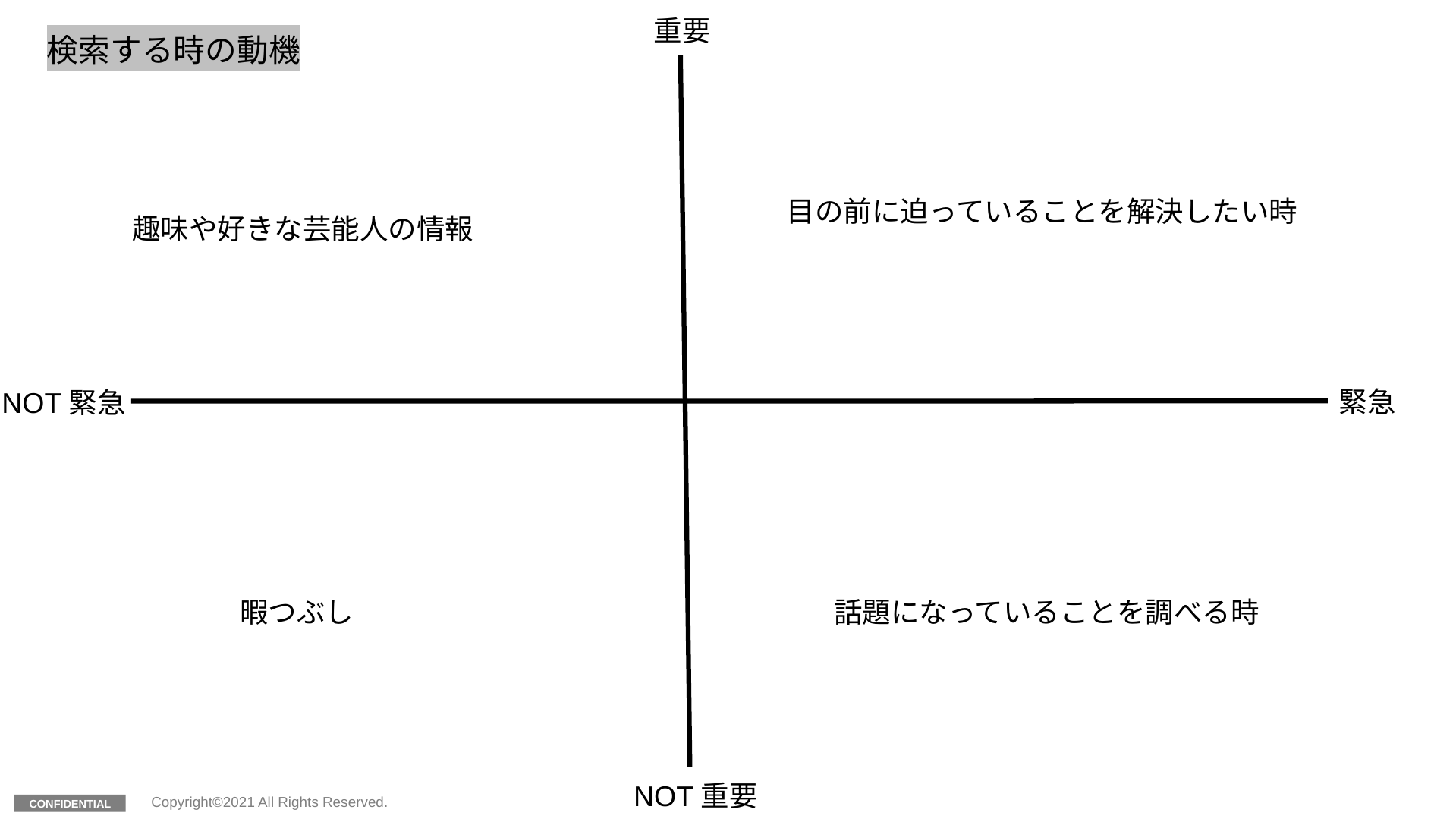

重要
検索する時の動機
目の前に迫っていることを解決したい時
趣味や好きな芸能人の情報
緊急
NOT緊急
暇つぶし
話題になっていることを調べる時
NOT重要